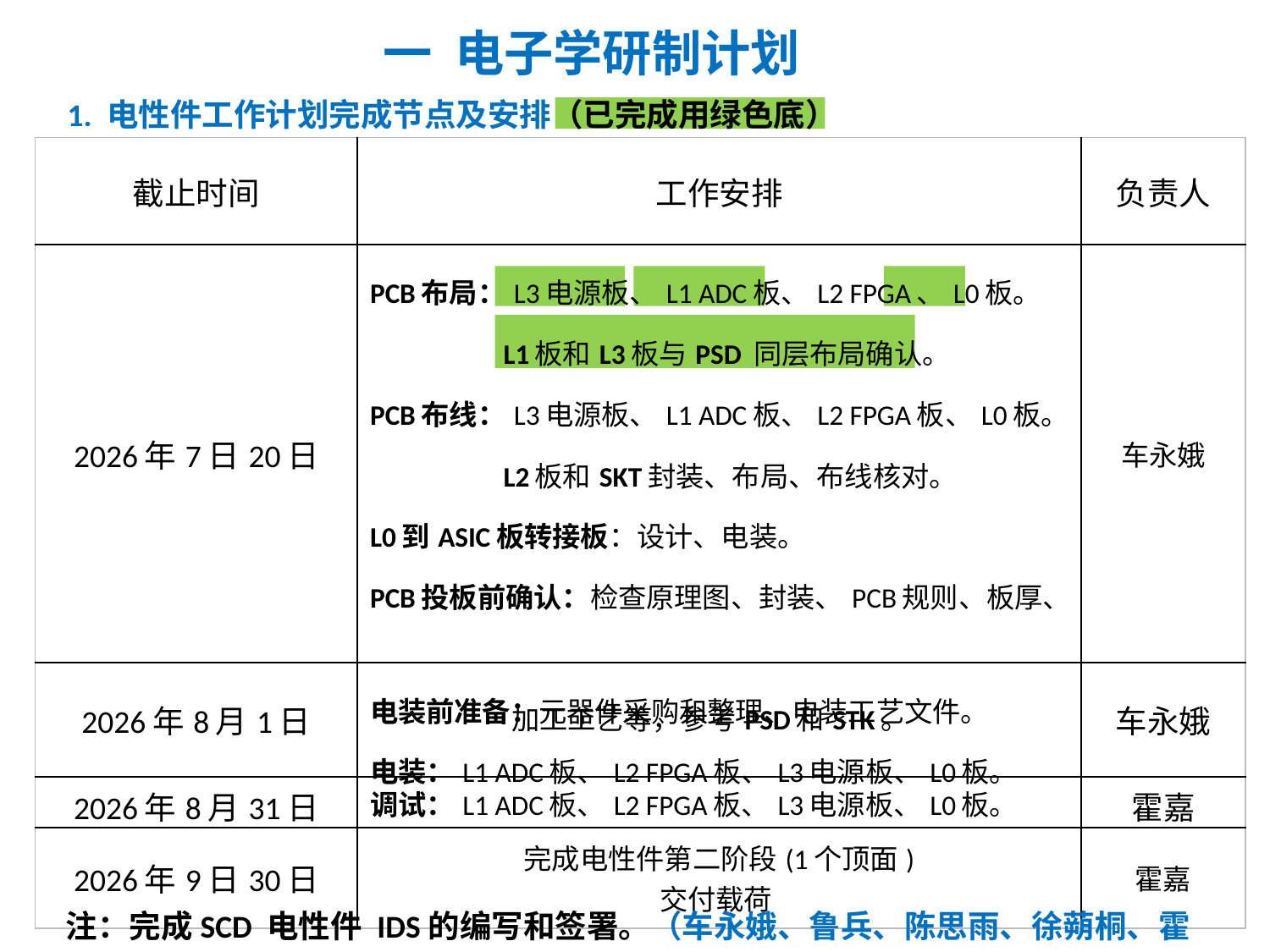

一  电子学研制计划
1. 电性件工作计划完成节点及安排（已完成用绿色底）

| 截止时间 | 工作安排 | 负责人 |
| --- | --- | --- |
| 2026年7日20日 | PCB布局：L3电源板、L1 ADC板、L2 FPGA、L0板。 L1板和L3板与PSD 同层布局确认。 PCB布线：L3电源板、L1 ADC板、L2 FPGA板、L0板。 L2板和SKT封装、布局、布线核对。 L0到ASIC板转接板：设计、电装。 PCB投板前确认：检查原理图、封装、PCB规则、板厚、 加工工艺等，参考PSD和STK。 | 车永娥 |
| 2026年8月1日 | 电装前准备：元器件采购和整理、电装工艺文件。 电装：L1 ADC板、L2 FPGA板、L3电源板、L0板。 | 车永娥 |
| 2026年8月31日 | 调试：L1 ADC板、L2 FPGA板、L3电源板、L0板。 | 霍嘉 |
| 2026年9日30日 | 完成电性件第二阶段(1个顶面) 交付载荷 | 霍嘉 |

        注：完成SCD 电性件 IDS的编写和签署。（车永娥、鲁兵、陈思雨、徐蒴桐、霍嘉）